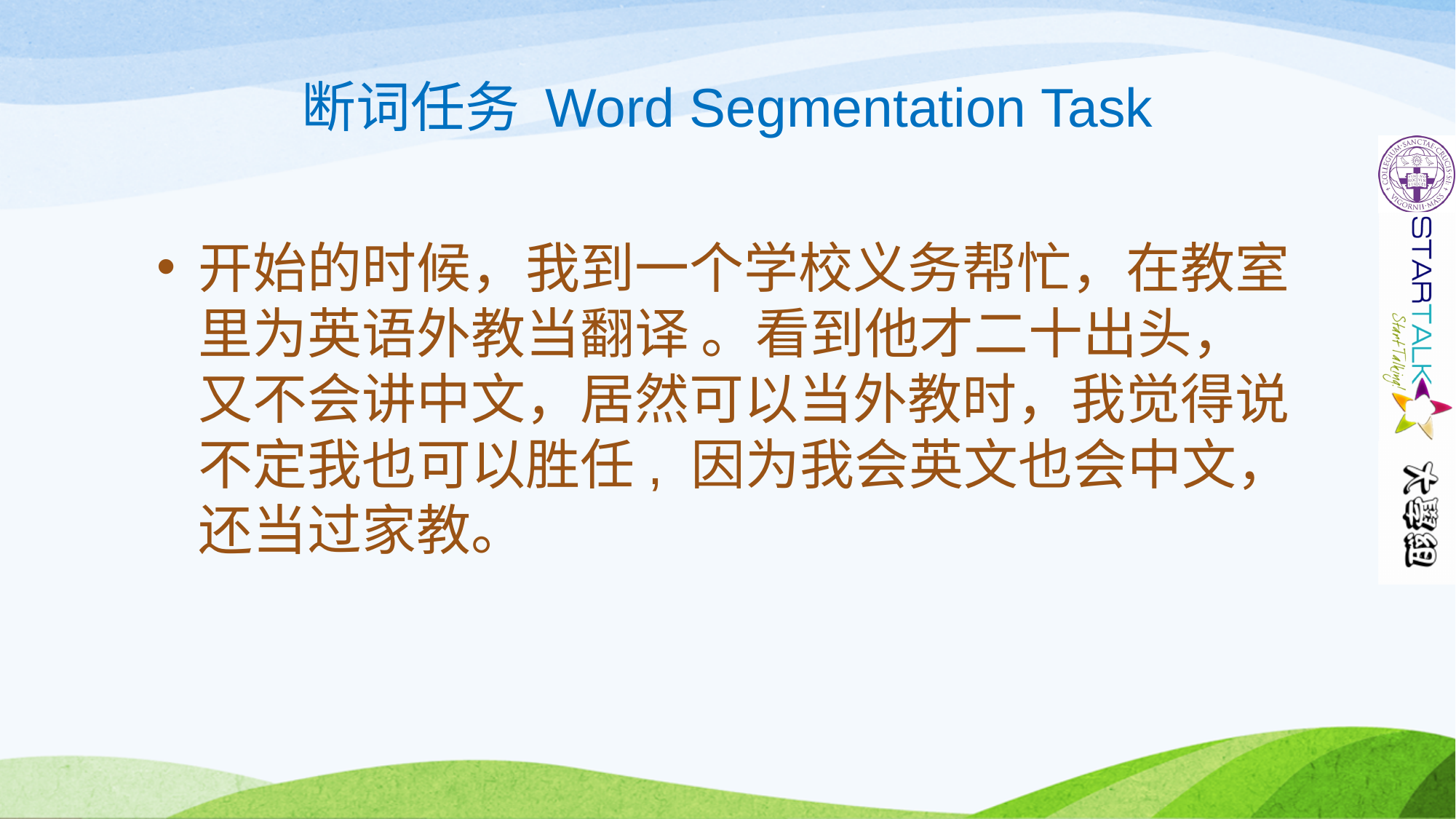

# 断词任务 Word Segmentation Task
开始的时候，我到一个学校义务帮忙，在教室里为英语外教当翻译 。看到他才二十出头， 又不会讲中文，居然可以当外教时，我觉得说不定我也可以胜任, 因为我会英文也会中文，还当过家教。